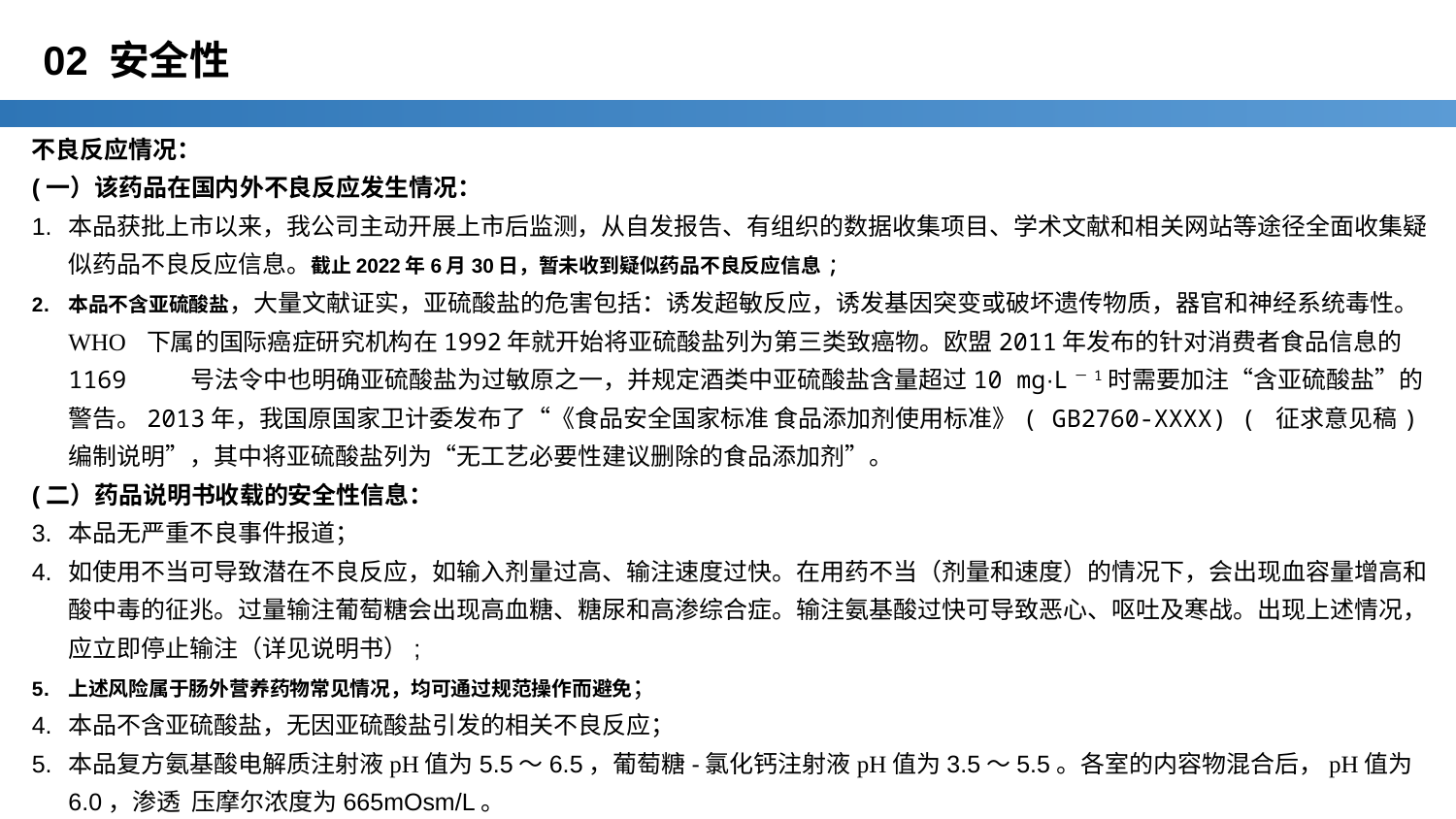

# 02 安全性
不良反应情况：
(一）该药品在国内外不良反应发生情况：
本品获批上市以来，我公司主动开展上市后监测，从自发报告、有组织的数据收集项目、学术文献和相关网站等途径全面收集疑似药品不良反应信息。截止2022年6月30日，暂未收到疑似药品不良反应信息;
本品不含亚硫酸盐，大量文献证实，亚硫酸盐的危害包括：诱发超敏反应，诱发基因突变或破坏遗传物质，器官和神经系统毒性。WHO 下属的国际癌症研究机构在1992年就开始将亚硫酸盐列为第三类致癌物。欧盟2011年发布的针对消费者食品信息的1169    号法令中也明确亚硫酸盐为过敏原之一，并规定酒类中亚硫酸盐含量超过10 mg·L－1时需要加注“含亚硫酸盐”的警告。2013年，我国原国家卫计委发布了“《食品安全国家标准 食品添加剂使用标准》( GB2760-XXXX) ( 征求意见稿) 编制说明”，其中将亚硫酸盐列为“无工艺必要性建议删除的食品添加剂”。
(二）药品说明书收载的安全性信息：
本品无严重不良事件报道；
如使用不当可导致潜在不良反应，如输入剂量过高、输注速度过快。在用药不当（剂量和速度）的情况下，会出现血容量增高和酸中毒的征兆。过量输注葡萄糖会出现高血糖、糖尿和高渗综合症。输注氨基酸过快可导致恶心、呕吐及寒战。出现上述情况，应立即停止输注（详见说明书）;
上述风险属于肠外营养药物常见情况，均可通过规范操作而避免；
本品不含亚硫酸盐，无因亚硫酸盐引发的相关不良反应；
本品复方氨基酸电解质注射液pH值为5.5～6.5，葡萄糖-氯化钙注射液pH值为3.5～5.5。各室的内容物混合后，pH值为6.0，渗透  压摩尔浓度为665mOsm/L。